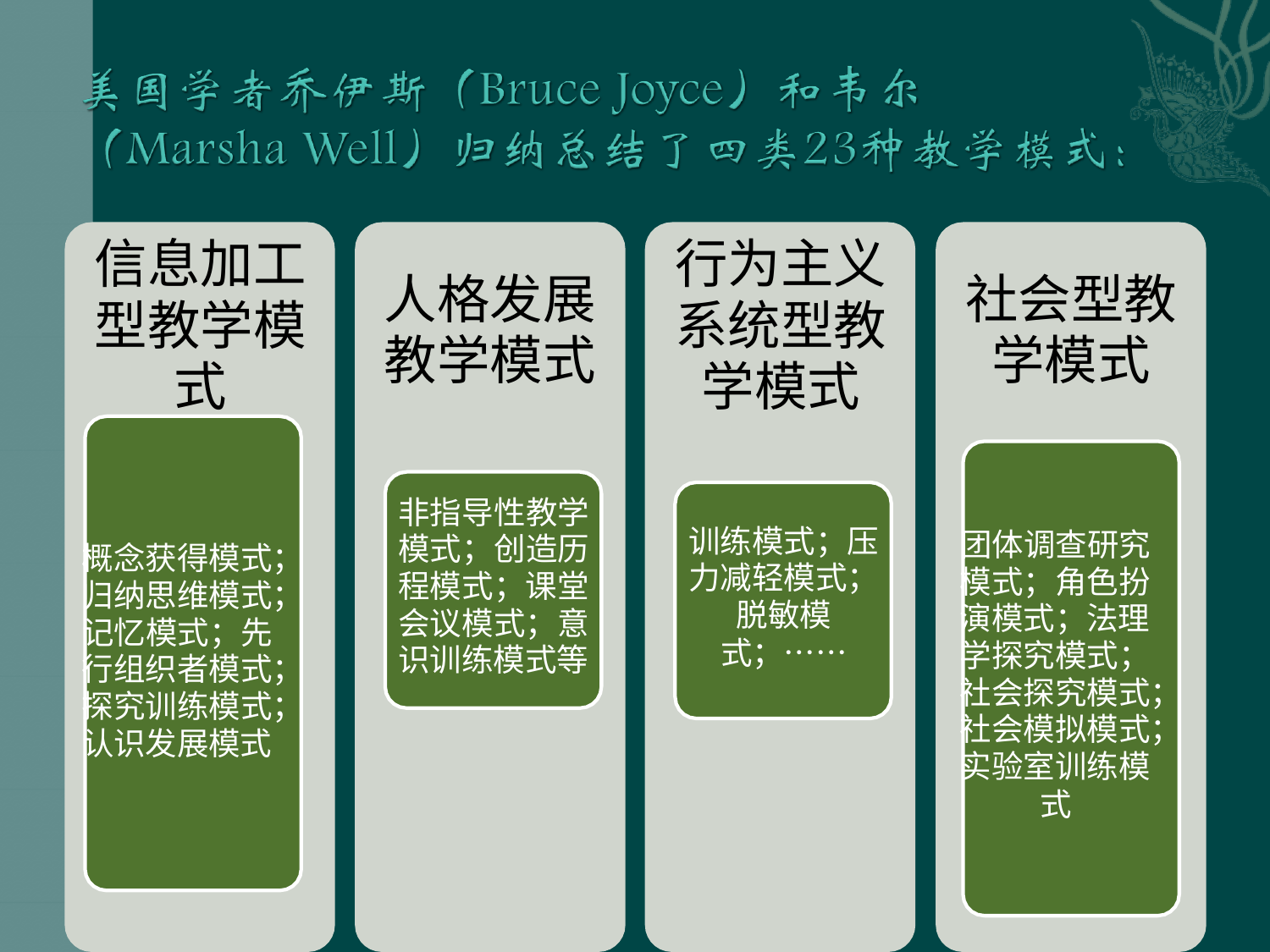

# 信息加工 型教学模 式
行为主义 系统型教 学模式
人格发展 教学模式
社会型教 学模式

非指导性教学 模式；创造历 程模式；课堂 会议模式；意 识训练模式等
训练模式；压 力减轻模式； 脱敏模
式；……
团体调查研究 模式；角色扮 演模式；法理 学探究模式；  社会探究模式； 社会模拟模式； 实验室训练模
式
概念获得模式；
归纳思维模式；
记忆模式；先
行组织者模式；
探究训练模式；
认识发展模式